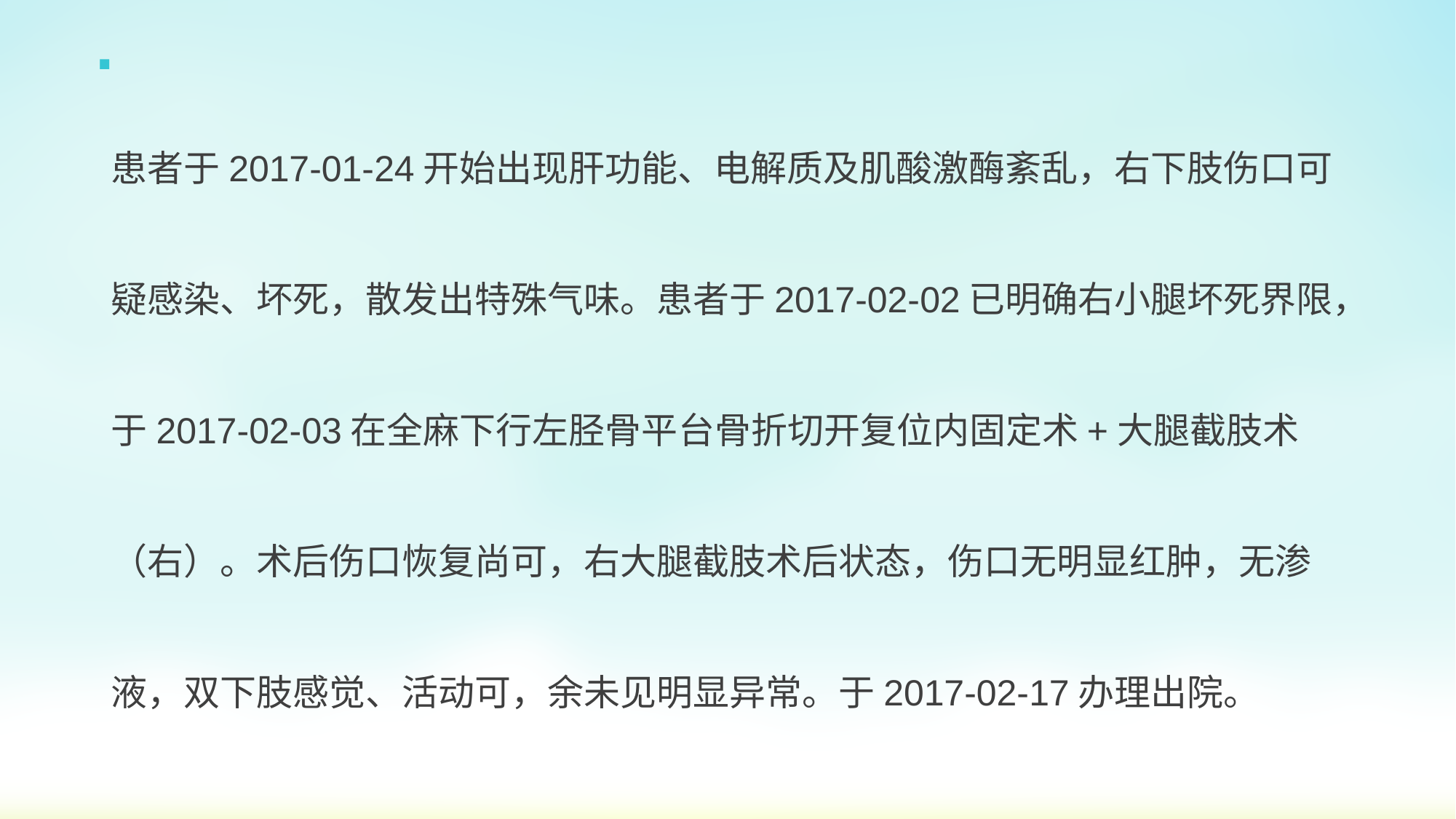

# .
患者于2017-01-24开始出现肝功能、电解质及肌酸激酶紊乱，右下肢伤口可疑感染、坏死，散发出特殊气味。患者于2017-02-02已明确右小腿坏死界限，于2017-02-03在全麻下行左胫骨平台骨折切开复位内固定术+大腿截肢术（右）。术后伤口恢复尚可，右大腿截肢术后状态，伤口无明显红肿，无渗液，双下肢感觉、活动可，余未见明显异常。于2017-02-17办理出院。